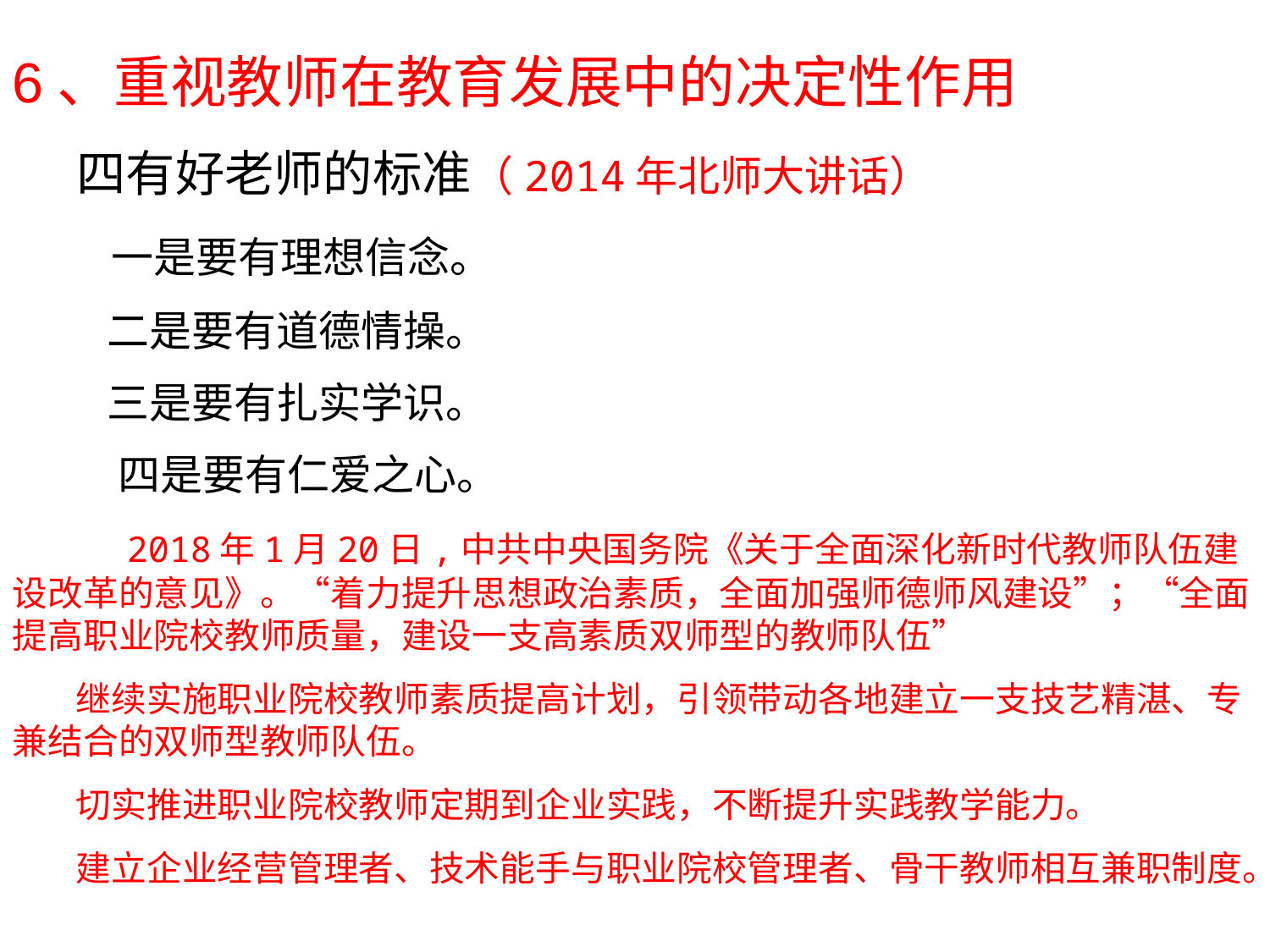

6、重视教师在教育发展中的决定性作用
    四有好老师的标准（2014年北师大讲话）
　　一是要有理想信念。
　　 二是要有道德情操。
　　 三是要有扎实学识。
　四是要有仁爱之心。
  2018年1月20日,中共中央国务院《关于全面深化新时代教师队伍建设改革的意见》。“着力提升思想政治素质，全面加强师德师风建设”；“全面提高职业院校教师质量，建设一支高素质双师型的教师队伍”
继续实施职业院校教师素质提高计划，引领带动各地建立一支技艺精湛、专兼结合的双师型教师队伍。
切实推进职业院校教师定期到企业实践，不断提升实践教学能力。
建立企业经营管理者、技术能手与职业院校管理者、骨干教师相互兼职制度。